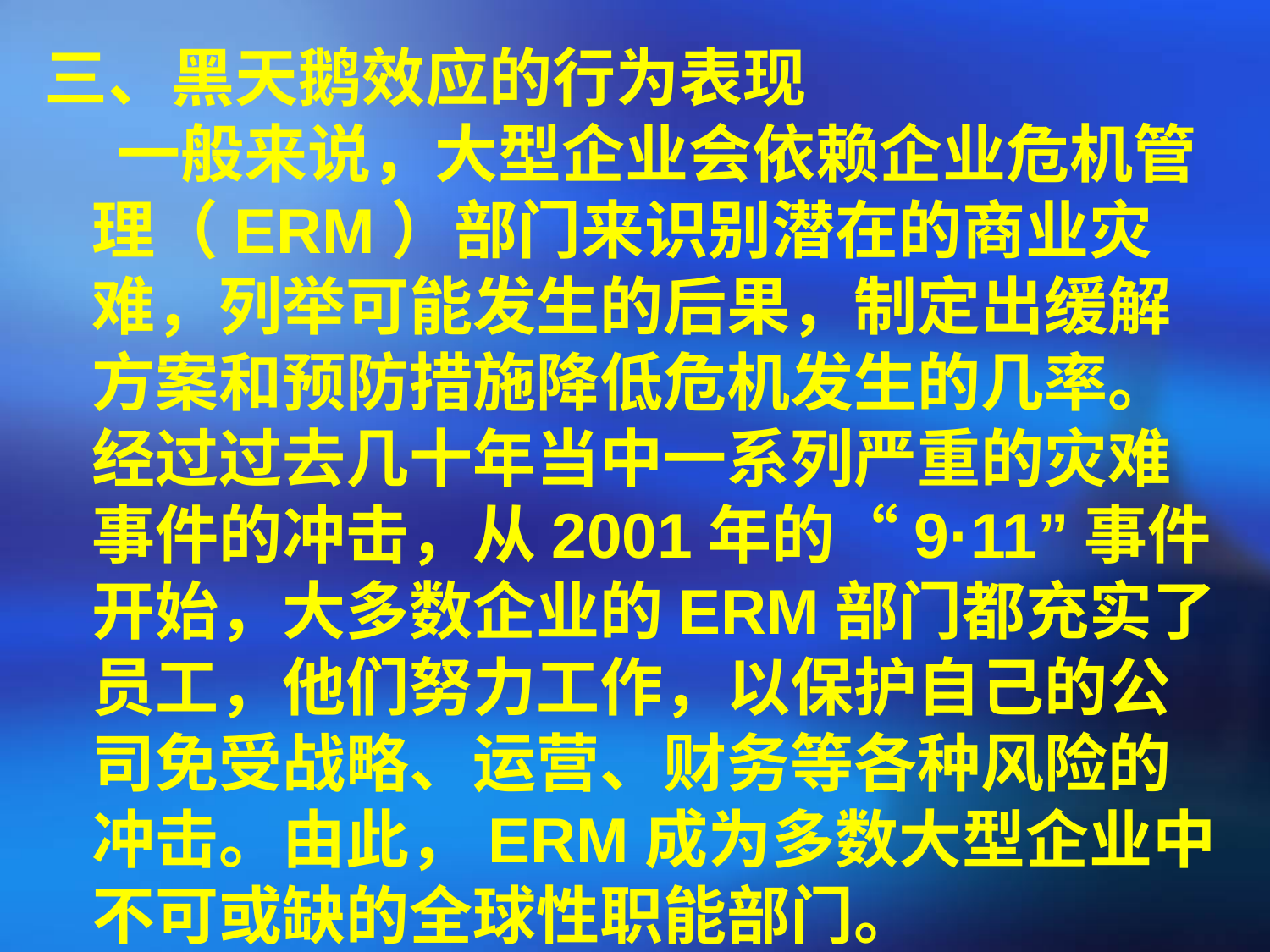

三、黑天鹅效应的行为表现
    一般来说，大型企业会依赖企业危机管理（ERM）部门来识别潜在的商业灾难，列举可能发生的后果，制定出缓解方案和预防措施降低危机发生的几率。经过过去几十年当中一系列严重的灾难事件的冲击，从2001年的“9·11”事件开始，大多数企业的ERM部门都充实了员工，他们努力工作，以保护自己的公司免受战略、运营、财务等各种风险的冲击。由此，ERM成为多数大型企业中不可或缺的全球性职能部门。